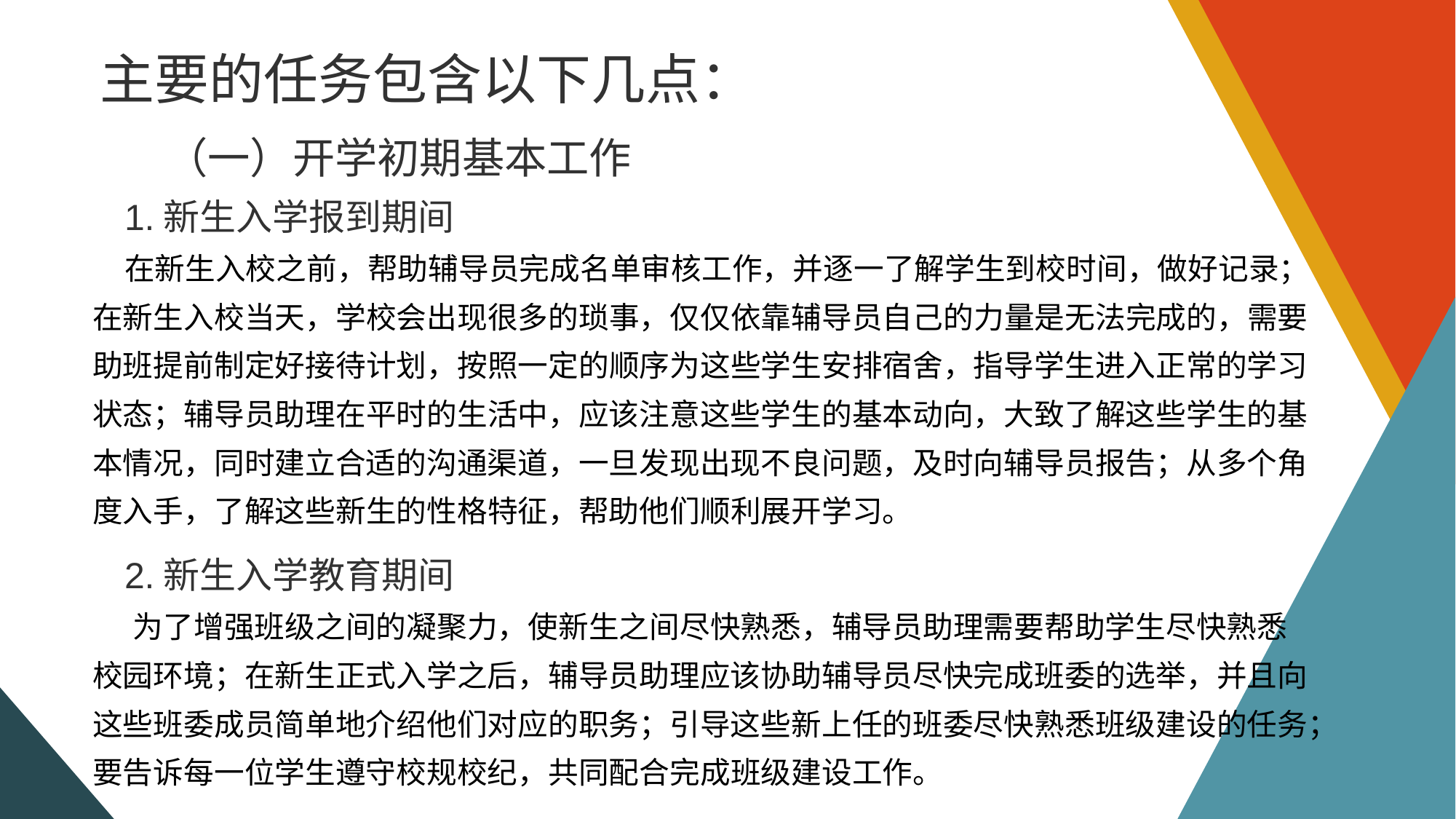

主要的任务包含以下几点：
（一）开学初期基本工作
1.新生入学报到期间
在新生入校之前，帮助辅导员完成名单审核工作，并逐一了解学生到校时间，做好记录；在新生入校当天，学校会出现很多的琐事，仅仅依靠辅导员自己的力量是无法完成的，需要助班提前制定好接待计划，按照一定的顺序为这些学生安排宿舍，指导学生进入正常的学习状态；辅导员助理在平时的生活中，应该注意这些学生的基本动向，大致了解这些学生的基本情况，同时建立合适的沟通渠道，一旦发现出现不良问题，及时向辅导员报告；从多个角度入手，了解这些新生的性格特征，帮助他们顺利展开学习。
2.新生入学教育期间
为了增强班级之间的凝聚力，使新生之间尽快熟悉，辅导员助理需要帮助学生尽快熟悉校园环境；在新生正式入学之后，辅导员助理应该协助辅导员尽快完成班委的选举，并且向这些班委成员简单地介绍他们对应的职务；引导这些新上任的班委尽快熟悉班级建设的任务；要告诉每一位学生遵守校规校纪，共同配合完成班级建设工作。